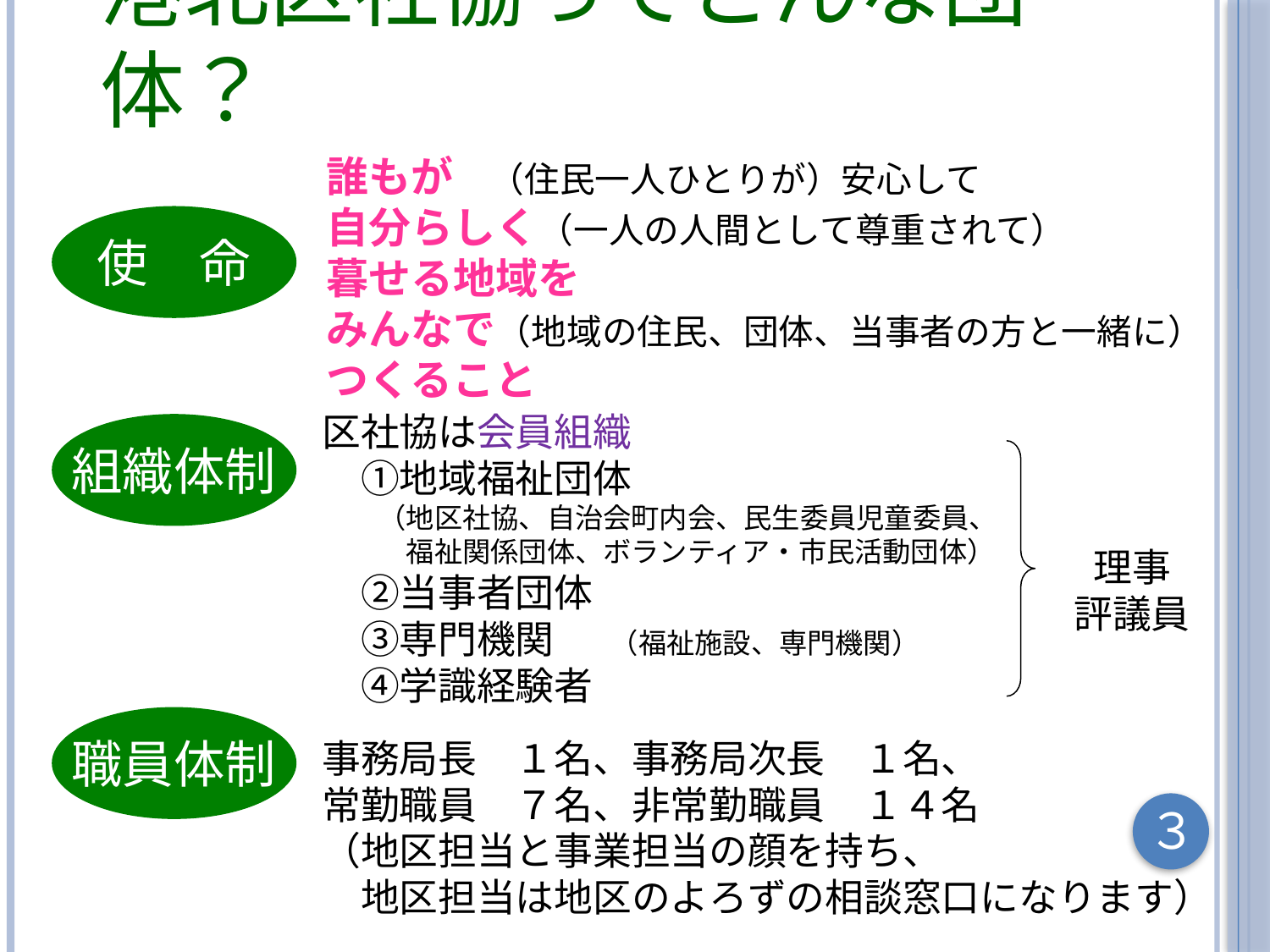

# 港北区社協ってどんな団体？
誰もが　（住民一人ひとりが）安心して
自分らしく（一人の人間として尊重されて）
暮せる地域を
みんなで（地域の住民、団体、当事者の方と一緒に）
つくること
使　命
組織体制
区社協は会員組織
　①地域福祉団体
　　（地区社協、自治会町内会、民生委員児童委員、
　　　福祉関係団体、ボランティア・市民活動団体）
　②当事者団体
　③専門機関　　（福祉施設、専門機関）
　④学識経験者

理事
評議員
事務局長　１名、事務局次長　１名、
常勤職員　７名、非常勤職員　１４名
（地区担当と事業担当の顔を持ち、
　地区担当は地区のよろずの相談窓口になります）
職員体制
３